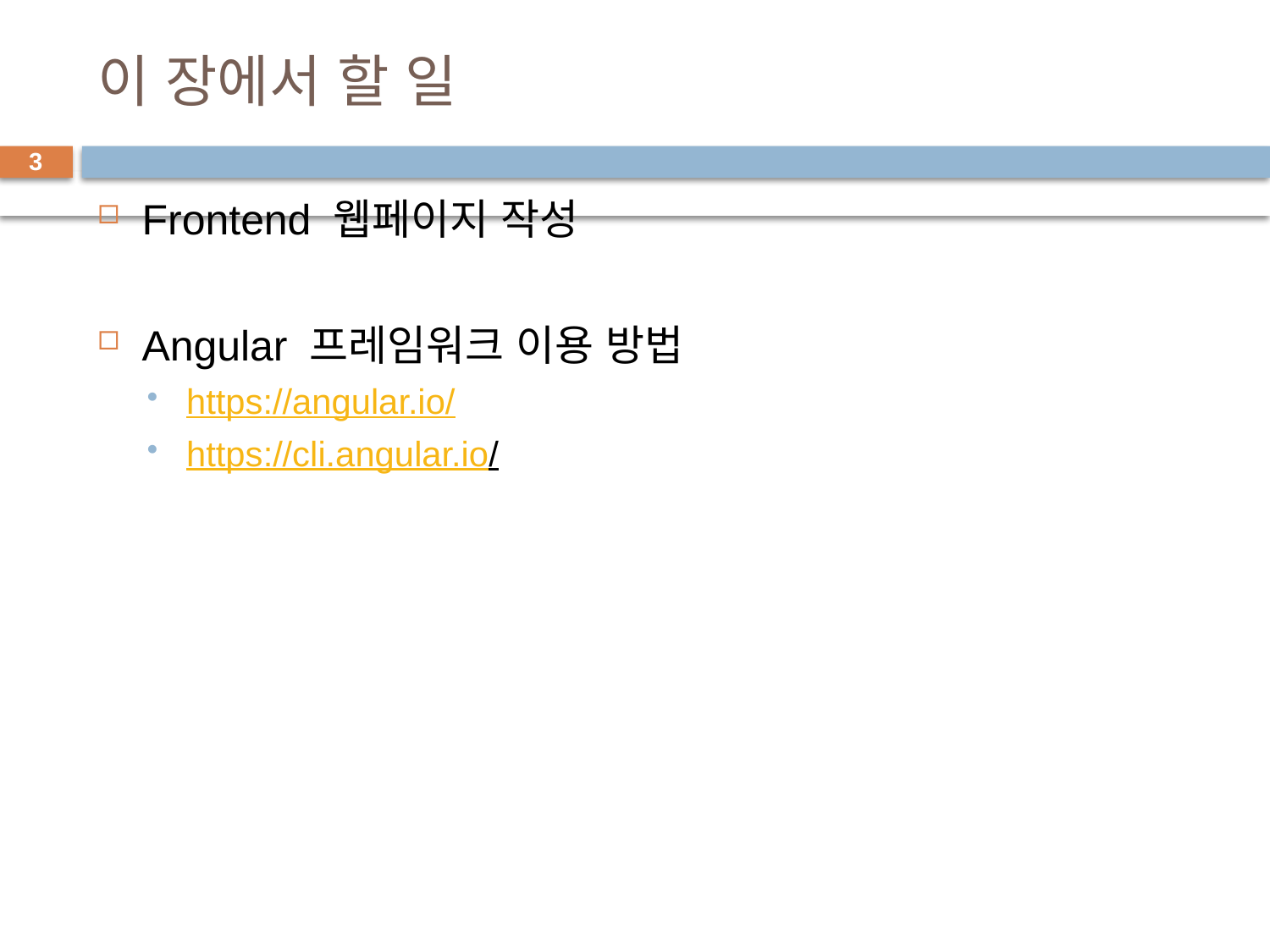

# 이 장에서 할 일
3
Frontend 웹페이지 작성

Angular 프레임워크 이용 방법
https://angular.io/
https://cli.angular.io/